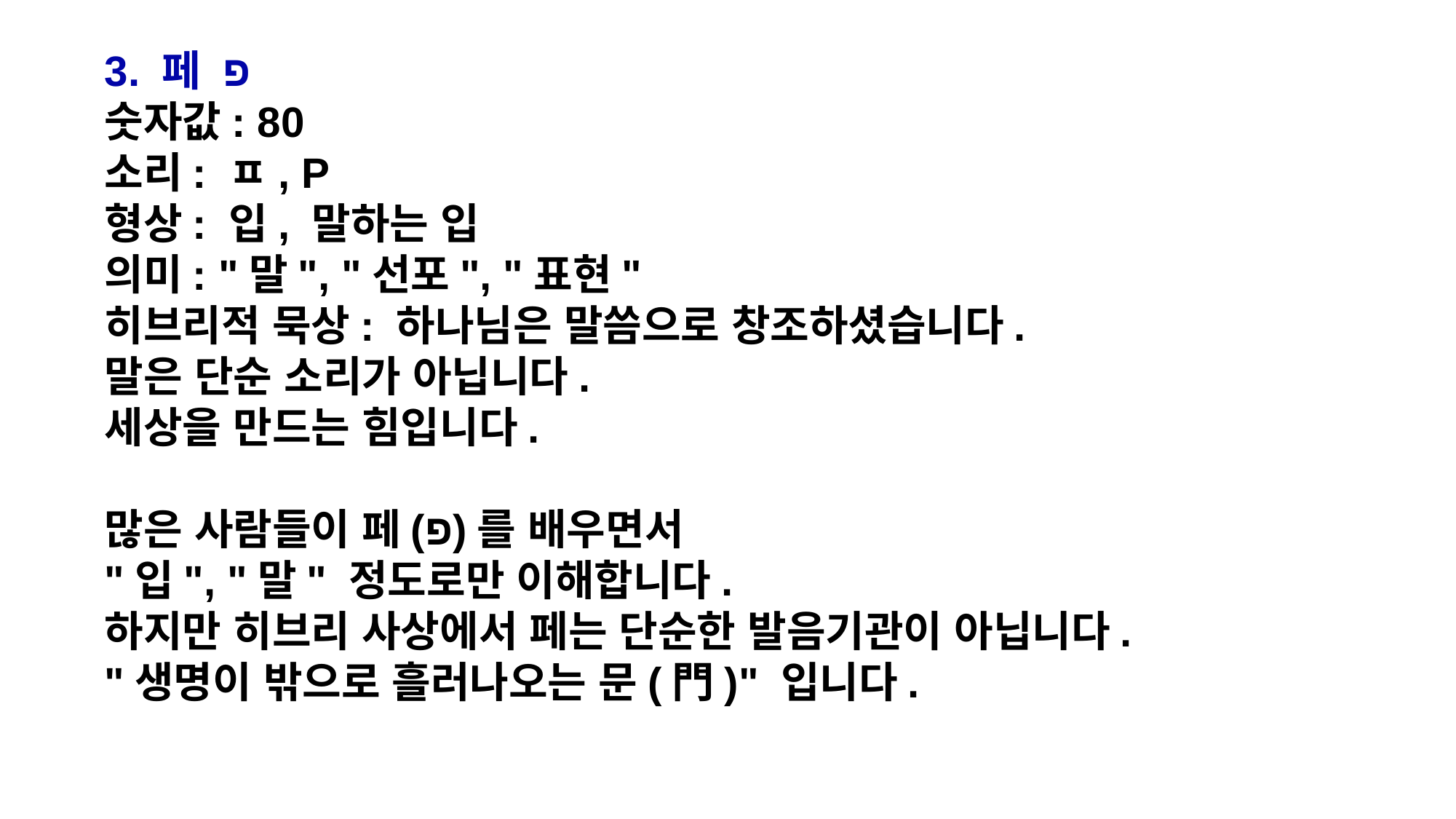

3. 페 פ
숫자값: 80
소리: ㅍ, P
형상: 입, 말하는 입
의미: "말", "선포", "표현"
히브리적 묵상: 하나님은 말씀으로 창조하셨습니다.
말은 단순 소리가 아닙니다.
세상을 만드는 힘입니다.

많은 사람들이 페(פ)를 배우면서
"입", "말" 정도로만 이해합니다.
하지만 히브리 사상에서 페는 단순한 발음기관이 아닙니다.
"생명이 밖으로 흘러나오는 문(門)" 입니다.